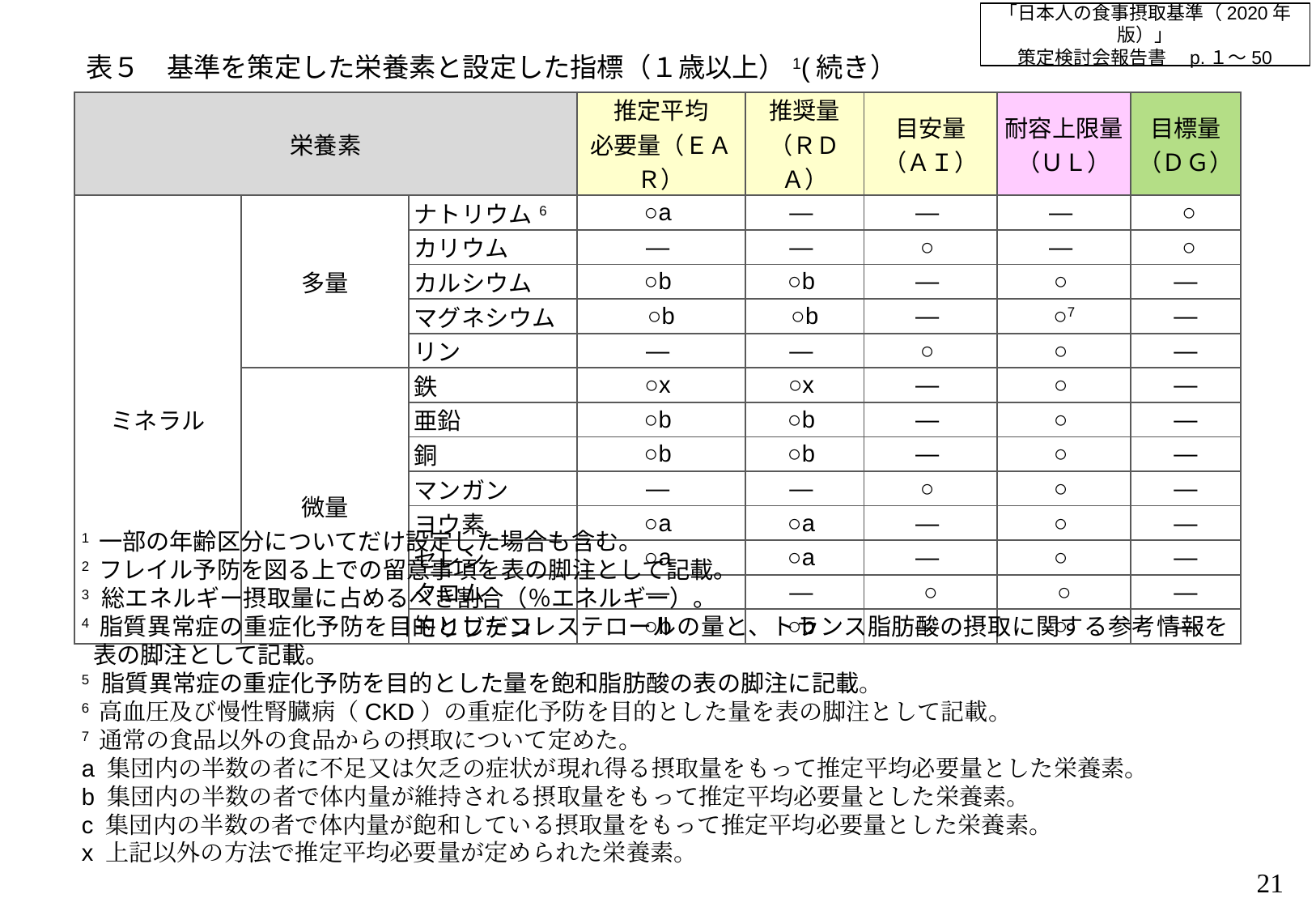

「日本人の食事摂取基準（2020年版）」
策定検討会報告書　p.１～50
表５　基準を策定した栄養素と設定した指標（１歳以上）1(続き）
| 栄養素 |  |  | 推定平均 必要量（ＥＡＲ） | 推奨量 （ＲＤＡ） | 目安量 （ＡＩ） | 耐容上限量（ＵＬ） | 目標量 （ＤＧ） |
| --- | --- | --- | --- | --- | --- | --- | --- |
| ミネラル | 多量 | ナトリウム6 | ○a | — | — | — | ○ |
|  |  | カリウム | — | — | ○ | — | ○ |
|  |  | カルシウム | ○b | ○b | — | ○ | — |
|  |  | マグネシウム | ○b | ○b | — | ○7 | — |
|  |  | リン | — | — | ○ | ○ | — |
|  | 微量 | 鉄 | ○x | ○x | — | ○ | — |
|  |  | 亜鉛 | ○b | ○b | — | ○ | — |
|  |  | 銅 | ○b | ○b | — | ○ | — |
|  |  | マンガン | — | — | ○ | ○ | — |
|  |  | ヨウ素 | ○a | ○a | — | ○ | — |
|  |  | セレン | ○a | ○a | — | ○ | — |
|  |  | クロム | — | — | ○ | ○ | — |
|  |  | モリブデン | ○b | ○b | — | ○ | — |
1 一部の年齢区分についてだけ設定した場合も含む。
2 フレイル予防を図る上での留意事項を表の脚注として記載。
3 総エネルギー摂取量に占めるべき割合（％エネルギー）。
4 脂質異常症の重症化予防を目的としたコレステロールの量と、トランス脂肪酸の摂取に関する参考情報を表の脚注として記載。
5 脂質異常症の重症化予防を目的とした量を飽和脂肪酸の表の脚注に記載。
6 高血圧及び慢性腎臓病（CKD）の重症化予防を目的とした量を表の脚注として記載。
7 通常の食品以外の食品からの摂取について定めた。
a 集団内の半数の者に不足又は欠乏の症状が現れ得る摂取量をもって推定平均必要量とした栄養素。
b 集団内の半数の者で体内量が維持される摂取量をもって推定平均必要量とした栄養素。
c 集団内の半数の者で体内量が飽和している摂取量をもって推定平均必要量とした栄養素。
x 上記以外の方法で推定平均必要量が定められた栄養素。
21